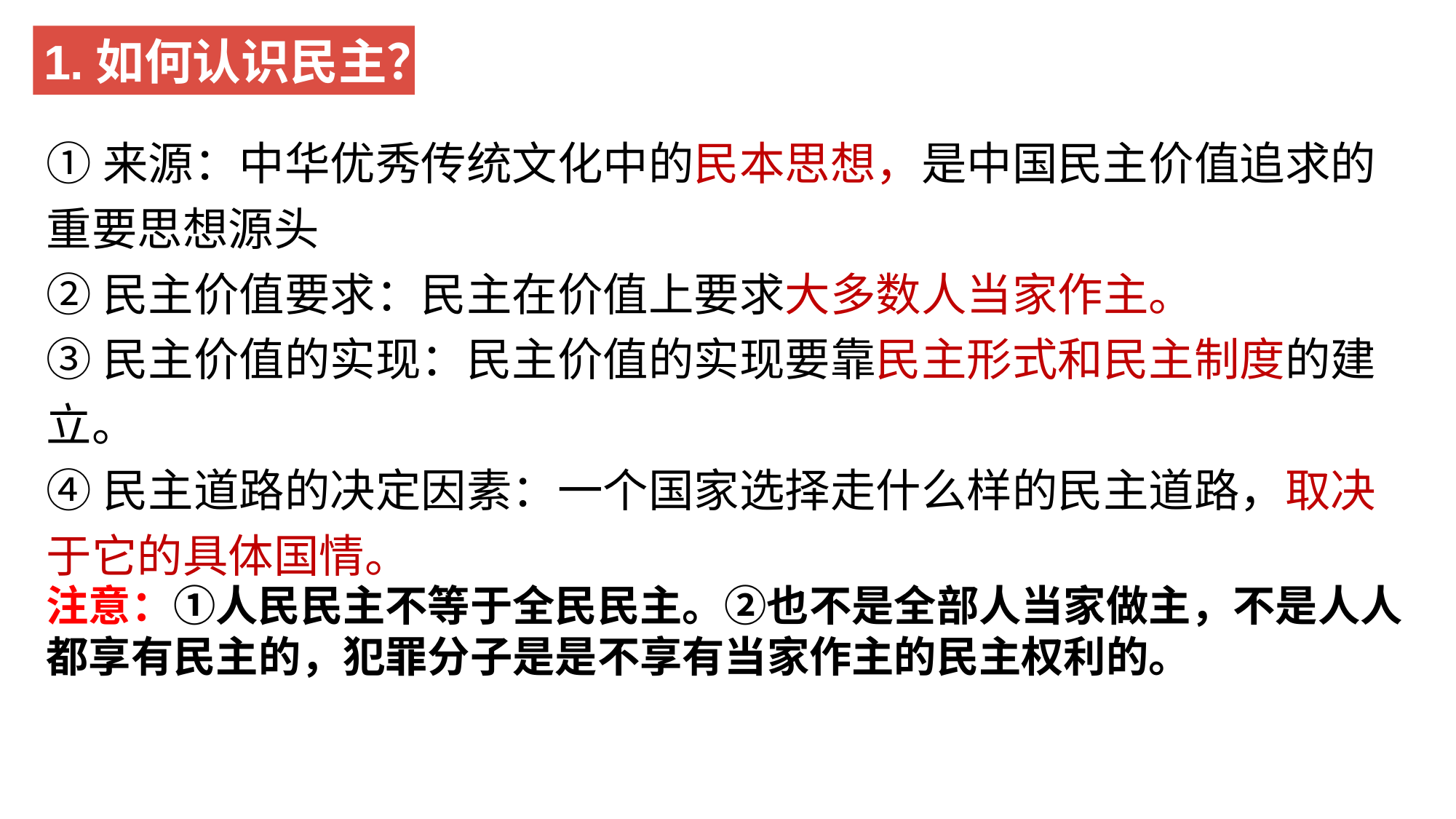

1.如何认识民主？
①来源：中华优秀传统文化中的民本思想，是中国民主价值追求的重要思想源头
②民主价值要求：民主在价值上要求大多数人当家作主。
③民主价值的实现：民主价值的实现要靠民主形式和民主制度的建立。
④民主道路的决定因素：一个国家选择走什么样的民主道路，取决于它的具体国情。

注意：①人民民主不等于全民民主。②也不是全部人当家做主，不是人人都享有民主的，犯罪分子是是不享有当家作主的民主权利的。